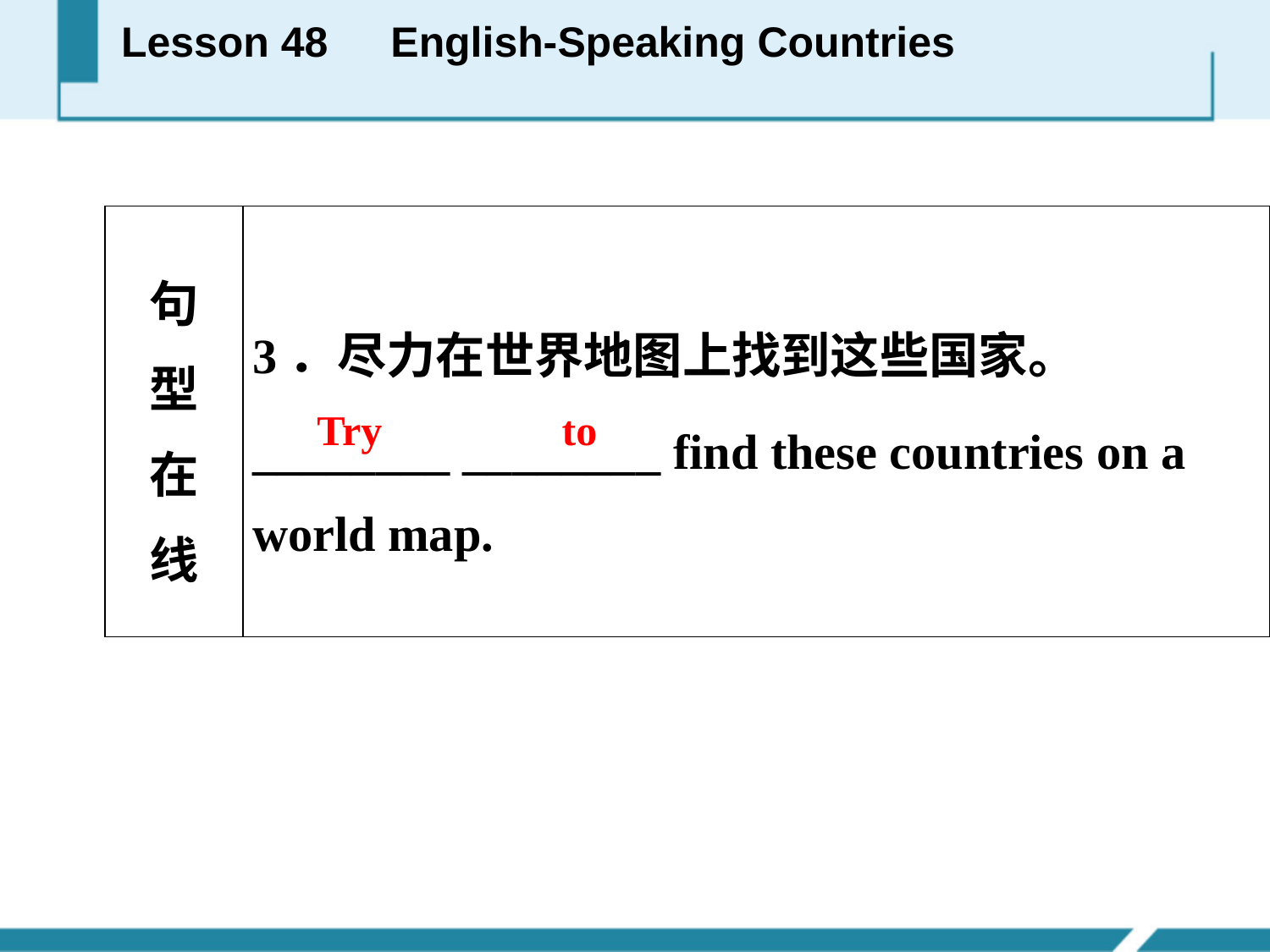

Lesson 48　English­-Speaking Countries
| 句 型 在 线 | 3．尽力在世界地图上找到这些国家。 \_\_\_\_\_\_\_\_ \_\_\_\_\_\_\_\_ find these countries on a world map. |
| --- | --- |
Try                 to